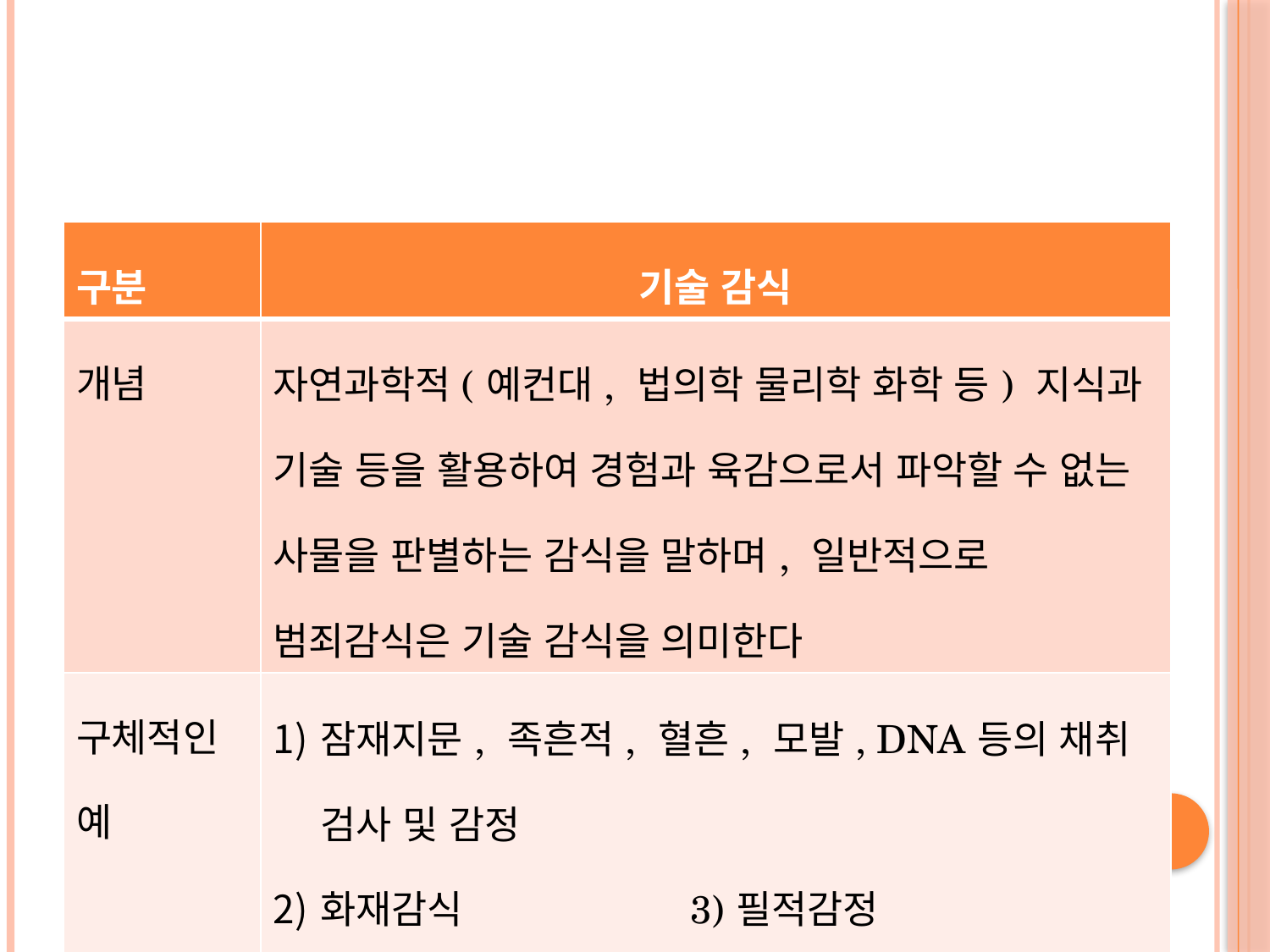

#
| 구분 | 기술 감식 |
| --- | --- |
| 개념 | 자연과학적(예컨대, 법의학 물리학 화학 등) 지식과 기술 등을 활용하여 경험과 육감으로서 파악할 수 없는 사물을 판별하는 감식을 말하며, 일반적으로 범죄감식은 기술 감식을 의미한다 |
| 구체적인 예 | 잠재지문, 족흔적, 혈흔, 모발, DNA등의 채취 검사 및 감정 화재감식 3)필적감정 사진촬영 4)말소문자의 현출 거짓말탐지기 검사 성분감정 등 |